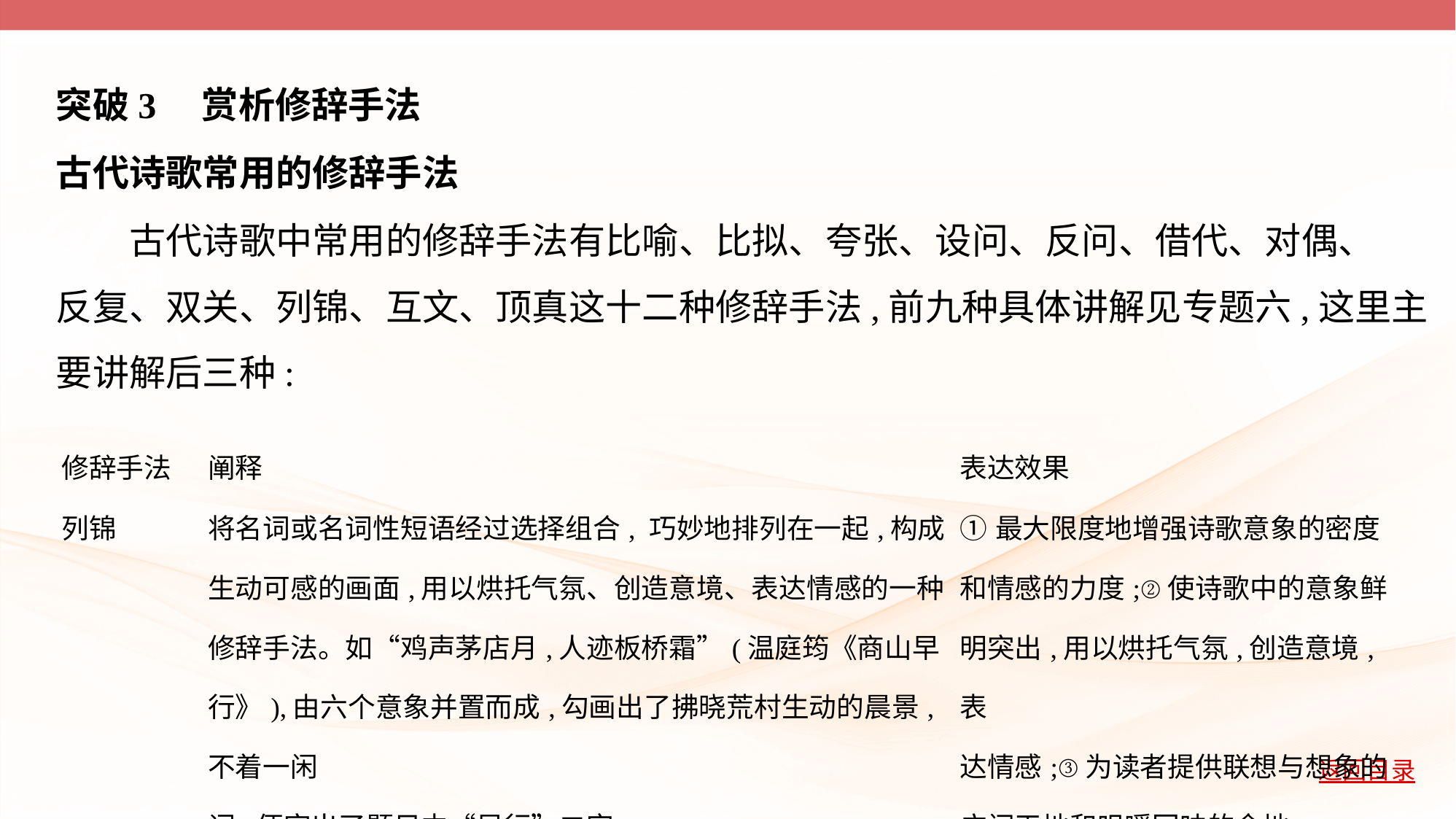

突破3　赏析修辞手法
古代诗歌常用的修辞手法
　　古代诗歌中常用的修辞手法有比喻、比拟、夸张、设问、反问、借代、对偶、
反复、双关、列锦、互文、顶真这十二种修辞手法,前九种具体讲解见专题六,这里主
要讲解后三种:
| 修辞手法 | 阐释 | 表达效果 |
| --- | --- | --- |
| 列锦 | 将名词或名词性短语经过选择组合, 巧妙地排列在一起,构成生动可感的画面,用以烘托气氛、创造意境、表达情感的一种修辞手法。如“鸡声茅店月,人迹板桥霜”(温庭筠《商山早行》),由六个意象并置而成,勾画出了拂晓荒村生动的晨景,不着一闲 词,便突出了题目中“早行”二字。 | ①最大限度地增强诗歌意象的密度 和情感的力度;②使诗歌中的意象鲜 明突出,用以烘托气氛,创造意境,表 达情感;③为读者提供联想与想象的 广阔天地和咀嚼回味的余地。 |